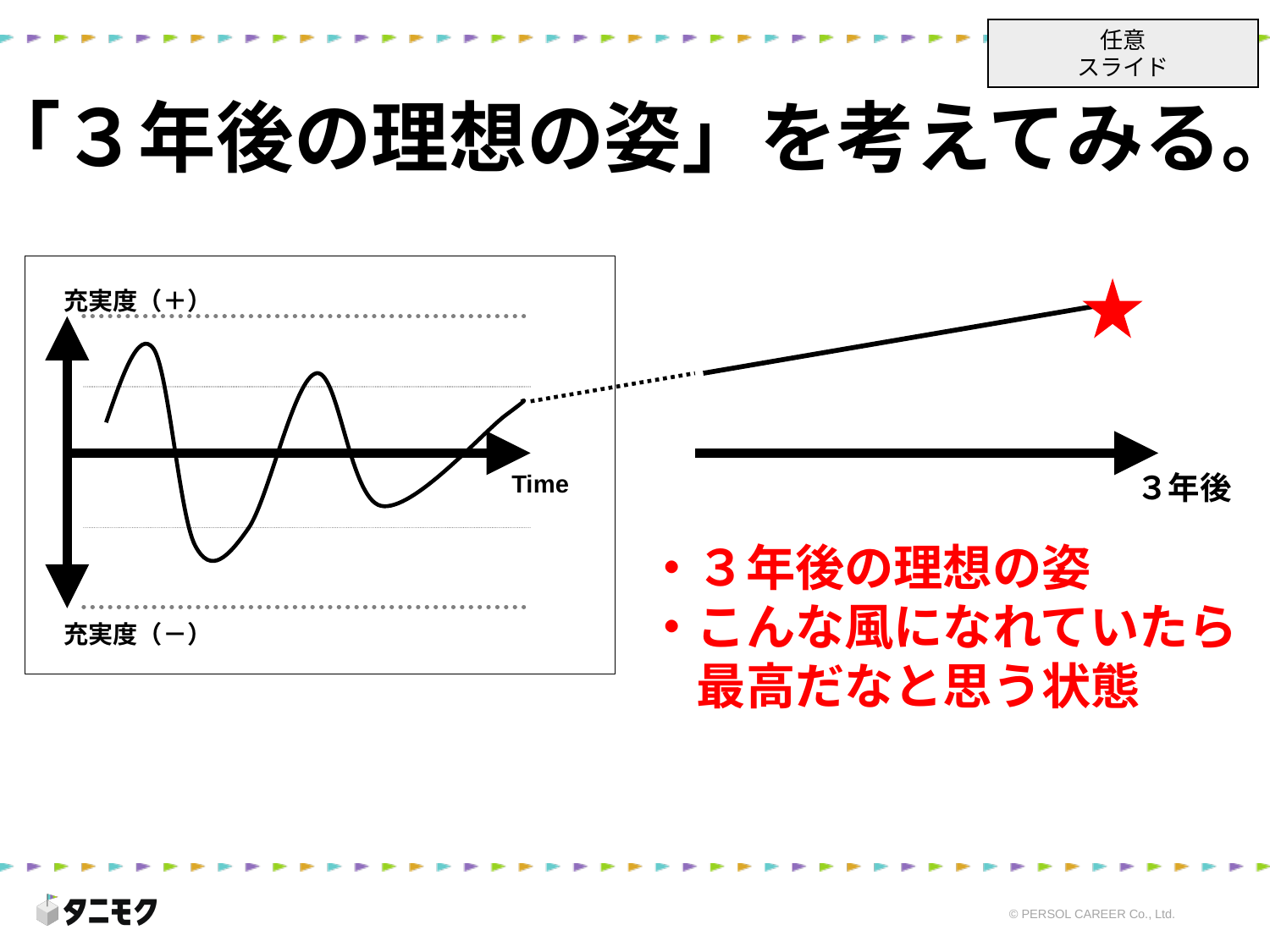

任意
スライド
「３年後の理想の姿」を考えてみる。

充実度（＋）

Time
３年後
・３年後の理想の姿
・こんな風になれていたら
　最高だなと思う状態
充実度（－）